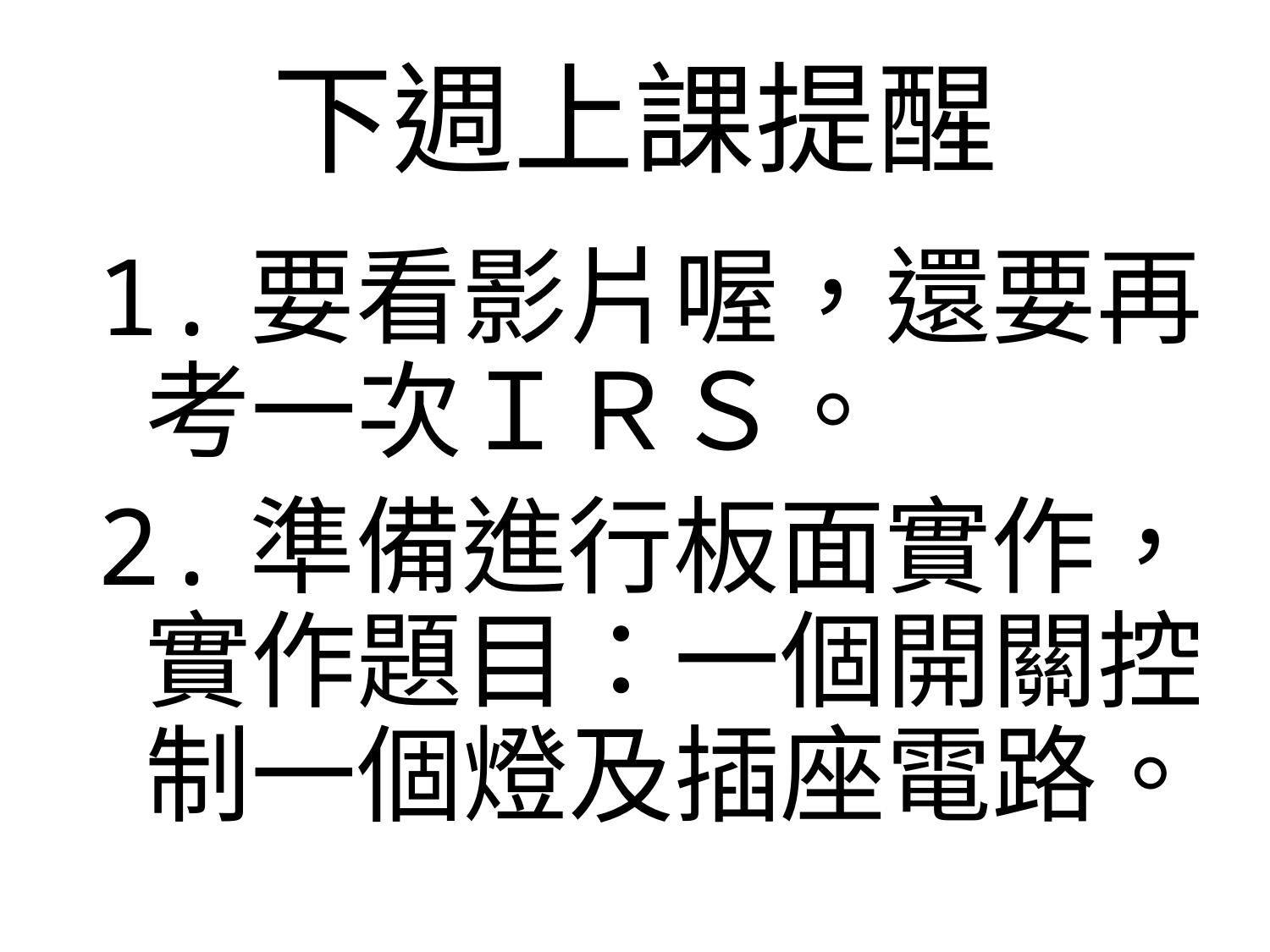

# 下週上課提醒
1.要看影片喔，還要再考一次ＩＲＳ。
2.準備進行板面實作，實作題目：一個開關控制一個燈及插座電路。